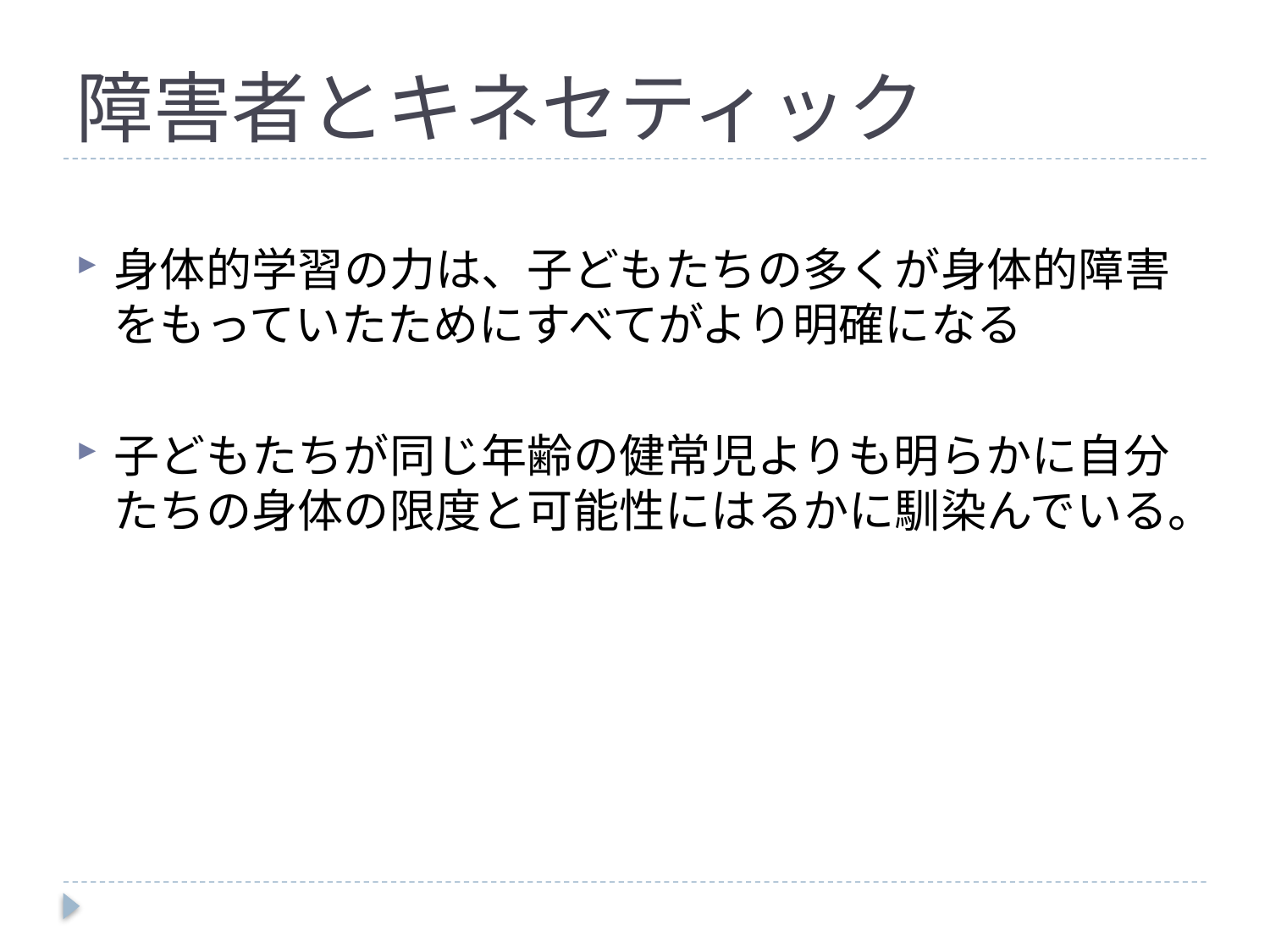

# 障害者とキネセティック

身体的学習の力は、子どもたちの多くが身体的障害をもっていたためにすべてがより明確になる

子どもたちが同じ年齢の健常児よりも明らかに自分たちの身体の限度と可能性にはるかに馴染んでいる。